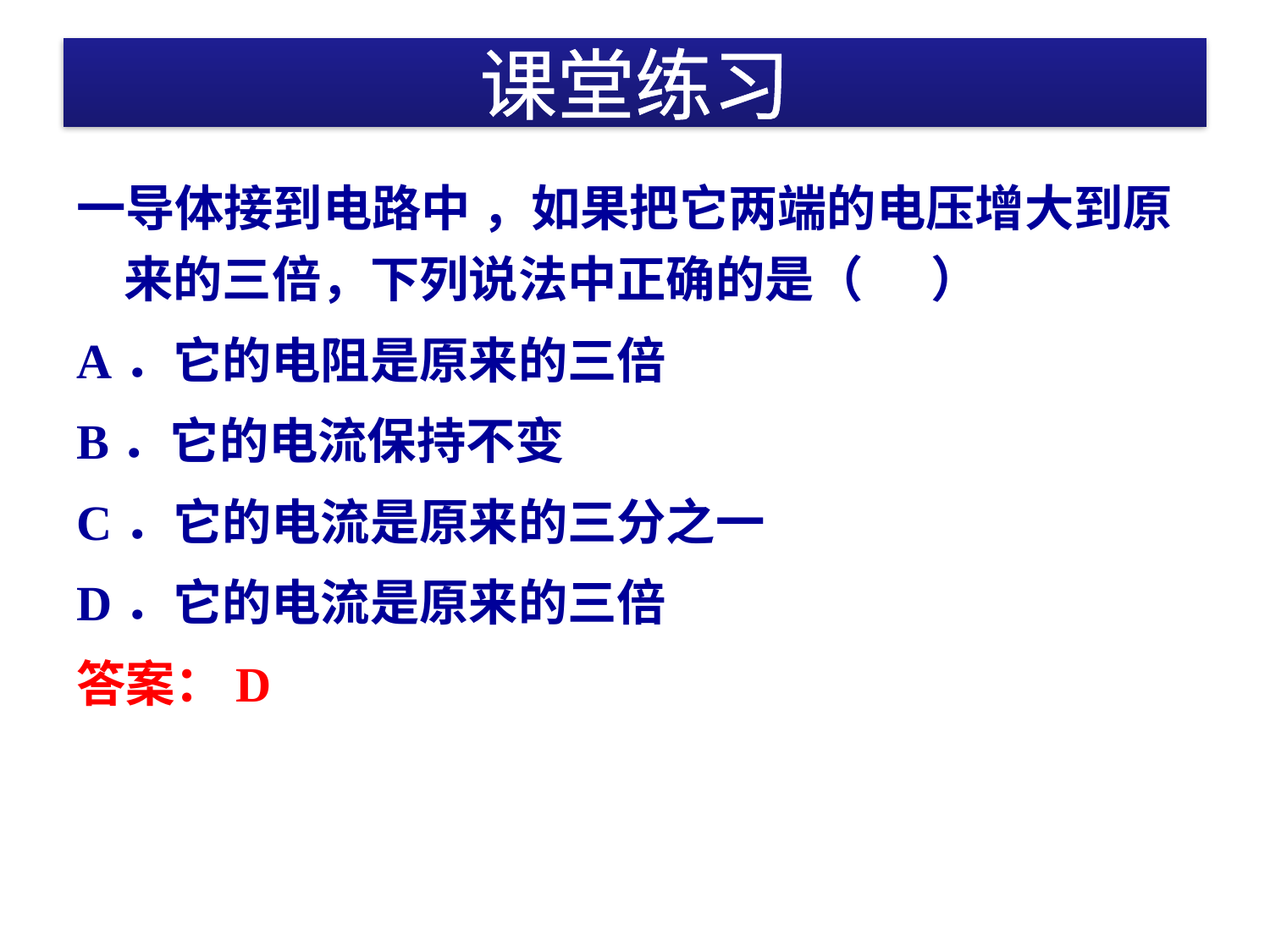

# 课堂练习
一导体接到电路中 ，如果把它两端的电压增大到原来的三倍，下列说法中正确的是（      ）
A．它的电阻是原来的三倍
B．它的电流保持不变
C．它的电流是原来的三分之一
D．它的电流是原来的三倍
答案：D